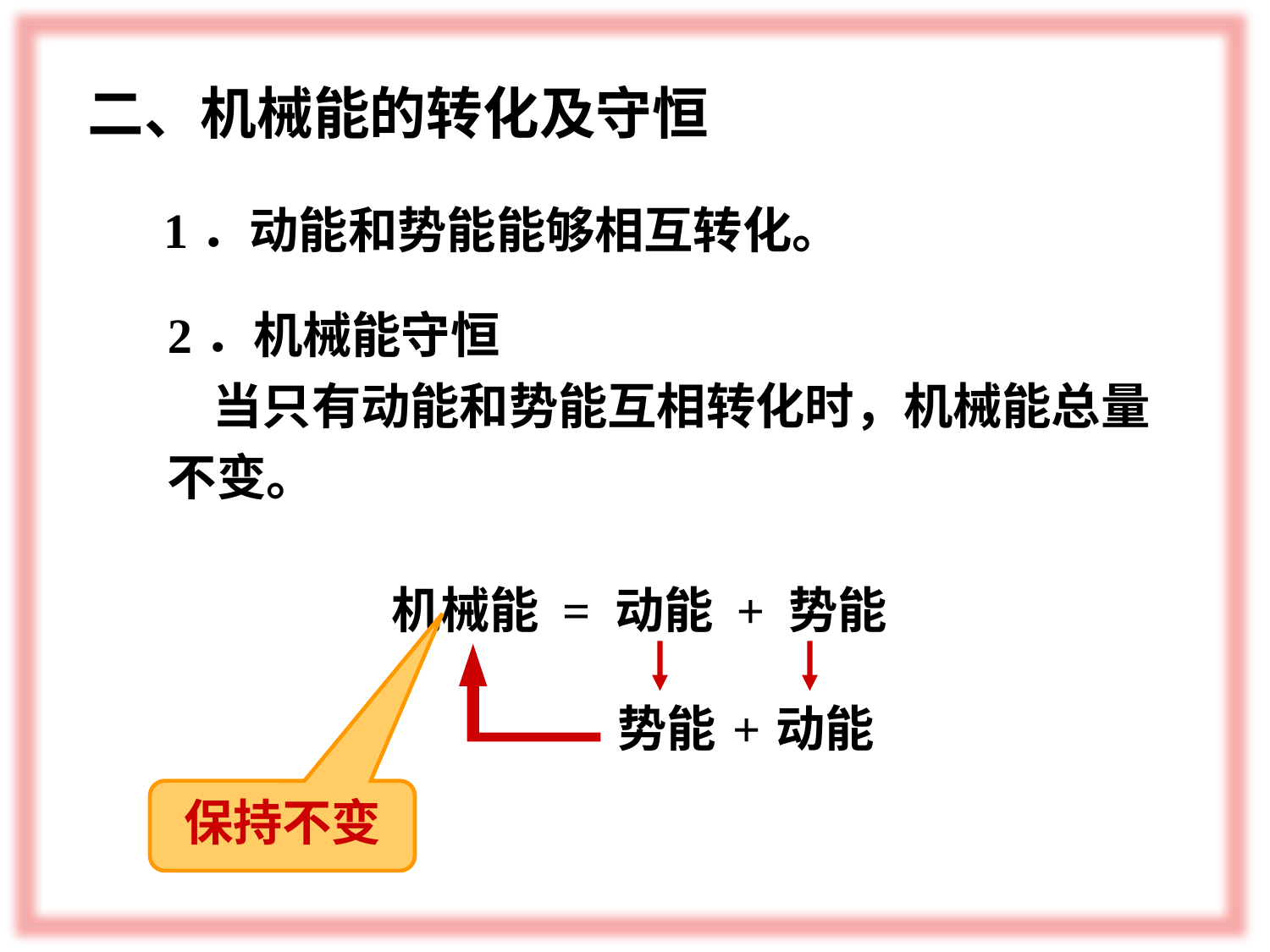

二、机械能的转化及守恒
1．动能和势能能够相互转化。
2．机械能守恒
   当只有动能和势能互相转化时，机械能总量不变。
机械能 = 动能 + 势能

势能

 动能

+
保持不变